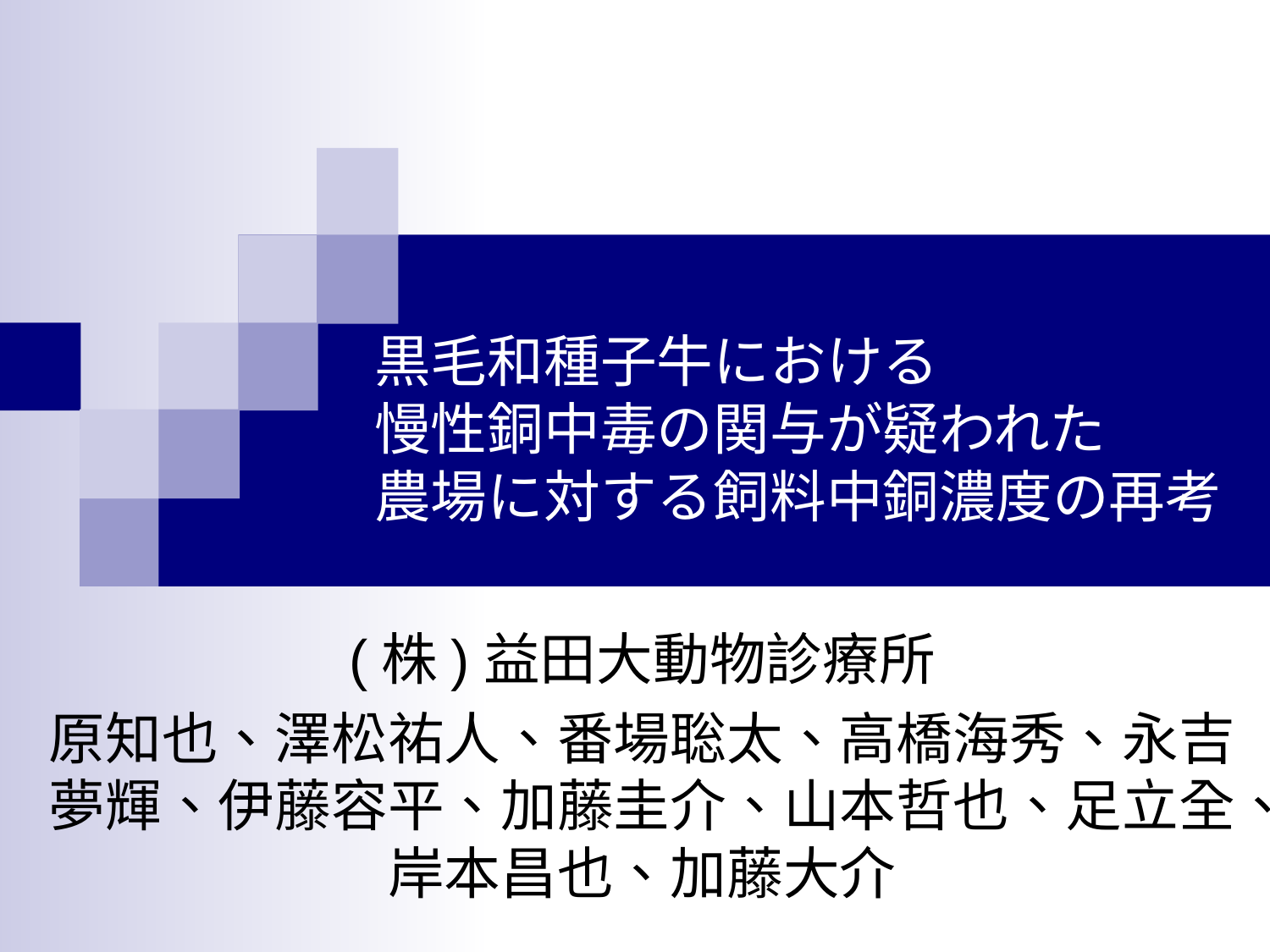

# 黒毛和種子牛における 慢性銅中毒の関与が疑われた 農場に対する飼料中銅濃度の再考
(株)益田大動物診療所
原知也、澤松祐人、番場聡太、高橋海秀、永吉夢輝、伊藤容平、加藤圭介、山本哲也、足立全、岸本昌也、加藤大介